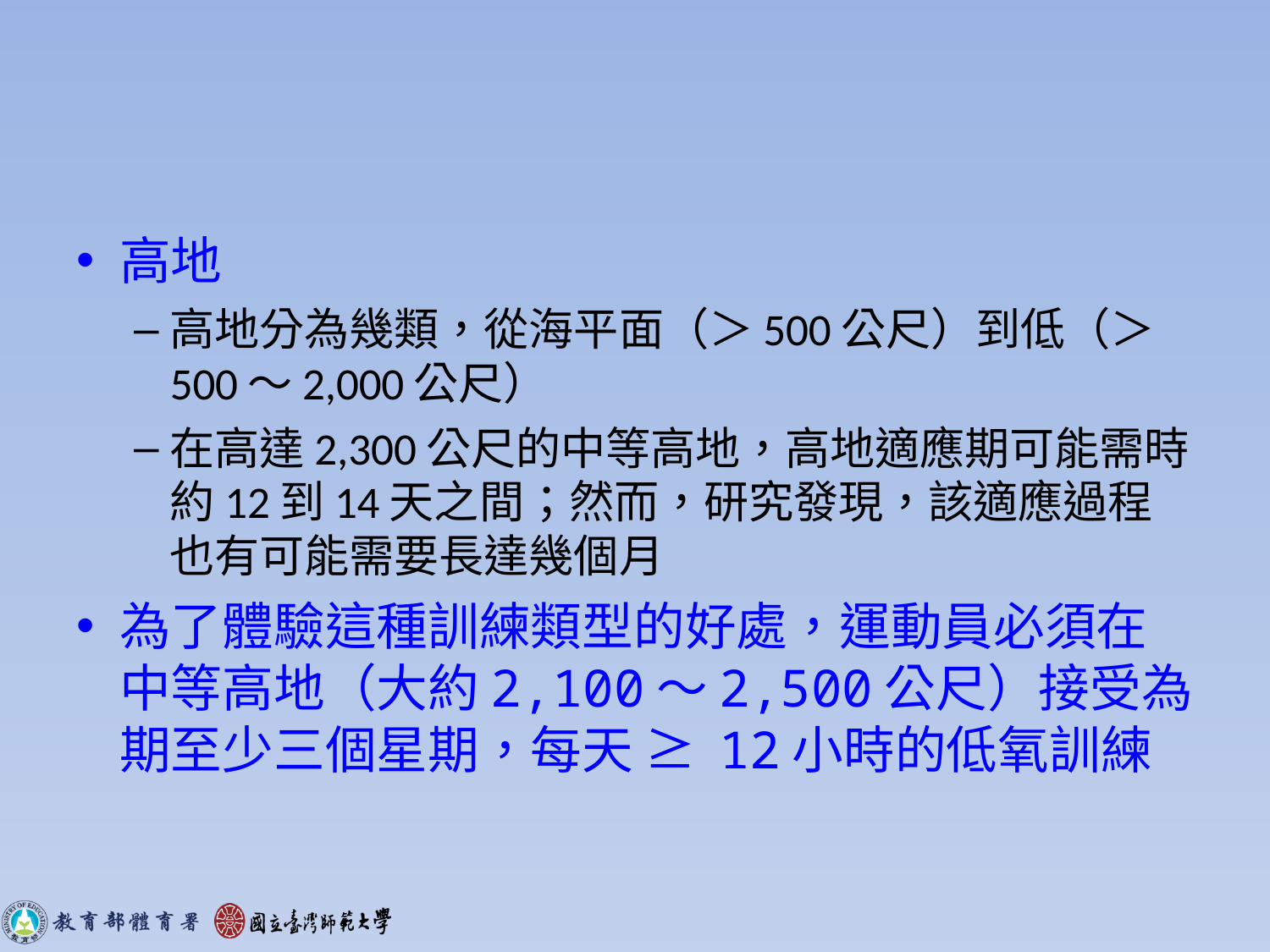

#
高地
高地分為幾類，從海平面（＞500公尺）到低（＞500～2,000公尺）
在高達2,300公尺的中等高地，高地適應期可能需時約12到14天之間；然而，研究發現，該適應過程也有可能需要長達幾個月
為了體驗這種訓練類型的好處，運動員必須在中等高地（大約2,100～2,500公尺）接受為期至少三個星期，每天 ≥ 12小時的低氧訓練